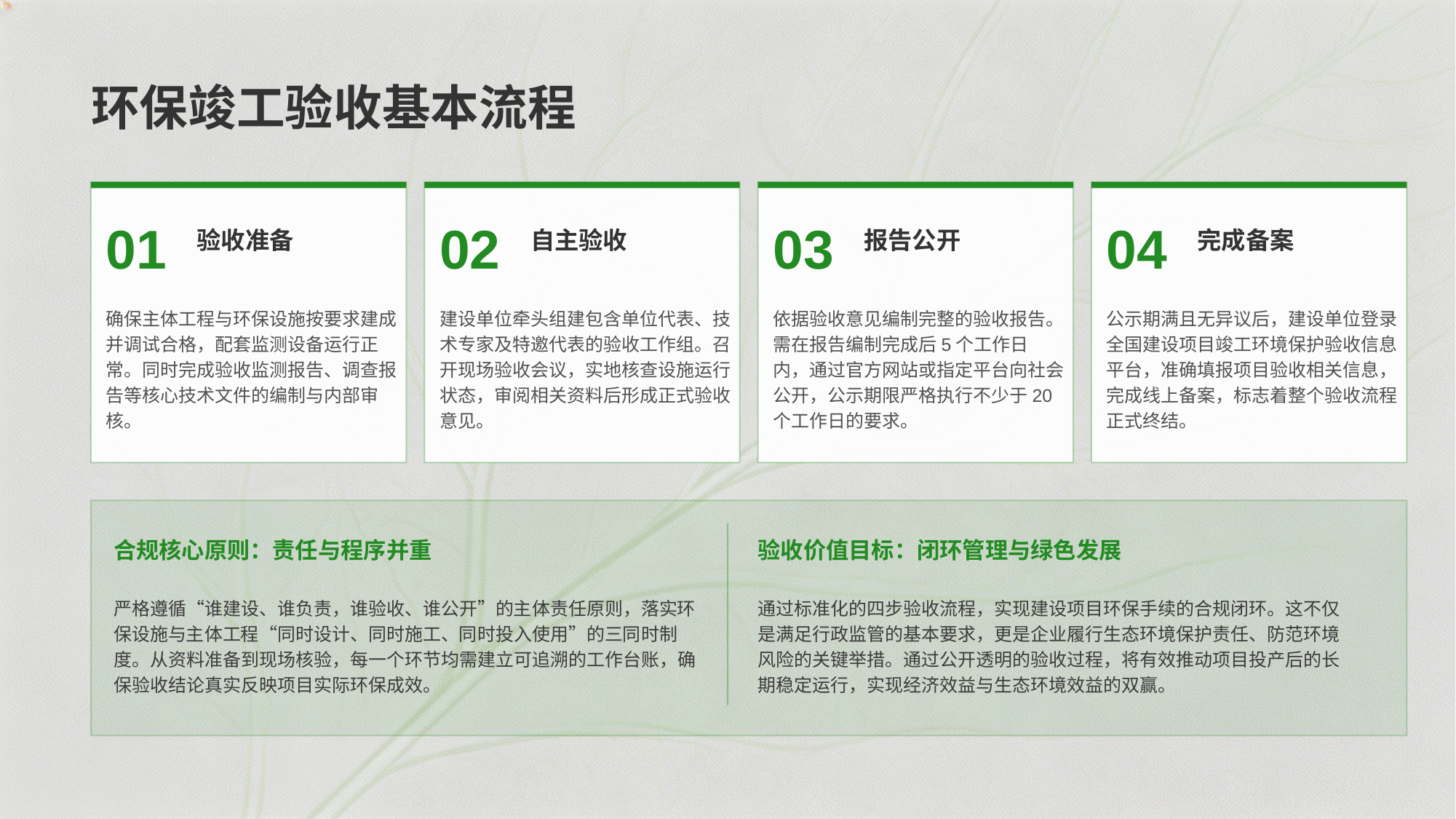

环保竣工验收基本流程

01
02
03
04
验收准备
自主验收
报告公开
完成备案
确保主体工程与环保设施按要求建成并调试合格，配套监测设备运行正常。同时完成验收监测报告、调查报告等核心技术文件的编制与内部审核。
建设单位牵头组建包含单位代表、技术专家及特邀代表的验收工作组。召开现场验收会议，实地核查设施运行状态，审阅相关资料后形成正式验收意见。
依据验收意见编制完整的验收报告。需在报告编制完成后5个工作日内，通过官方网站或指定平台向社会公开，公示期限严格执行不少于20个工作日的要求。
公示期满且无异议后，建设单位登录全国建设项目竣工环境保护验收信息平台，准确填报项目验收相关信息，完成线上备案，标志着整个验收流程正式终结。

合规核心原则：责任与程序并重
验收价值目标：闭环管理与绿色发展
严格遵循“谁建设、谁负责，谁验收、谁公开”的主体责任原则，落实环保设施与主体工程“同时设计、同时施工、同时投入使用”的三同时制度。从资料准备到现场核验，每一个环节均需建立可追溯的工作台账，确保验收结论真实反映项目实际环保成效。
通过标准化的四步验收流程，实现建设项目环保手续的合规闭环。这不仅是满足行政监管的基本要求，更是企业履行生态环境保护责任、防范环境风险的关键举措。通过公开透明的验收过程，将有效推动项目投产后的长期稳定运行，实现经济效益与生态环境效益的双赢。